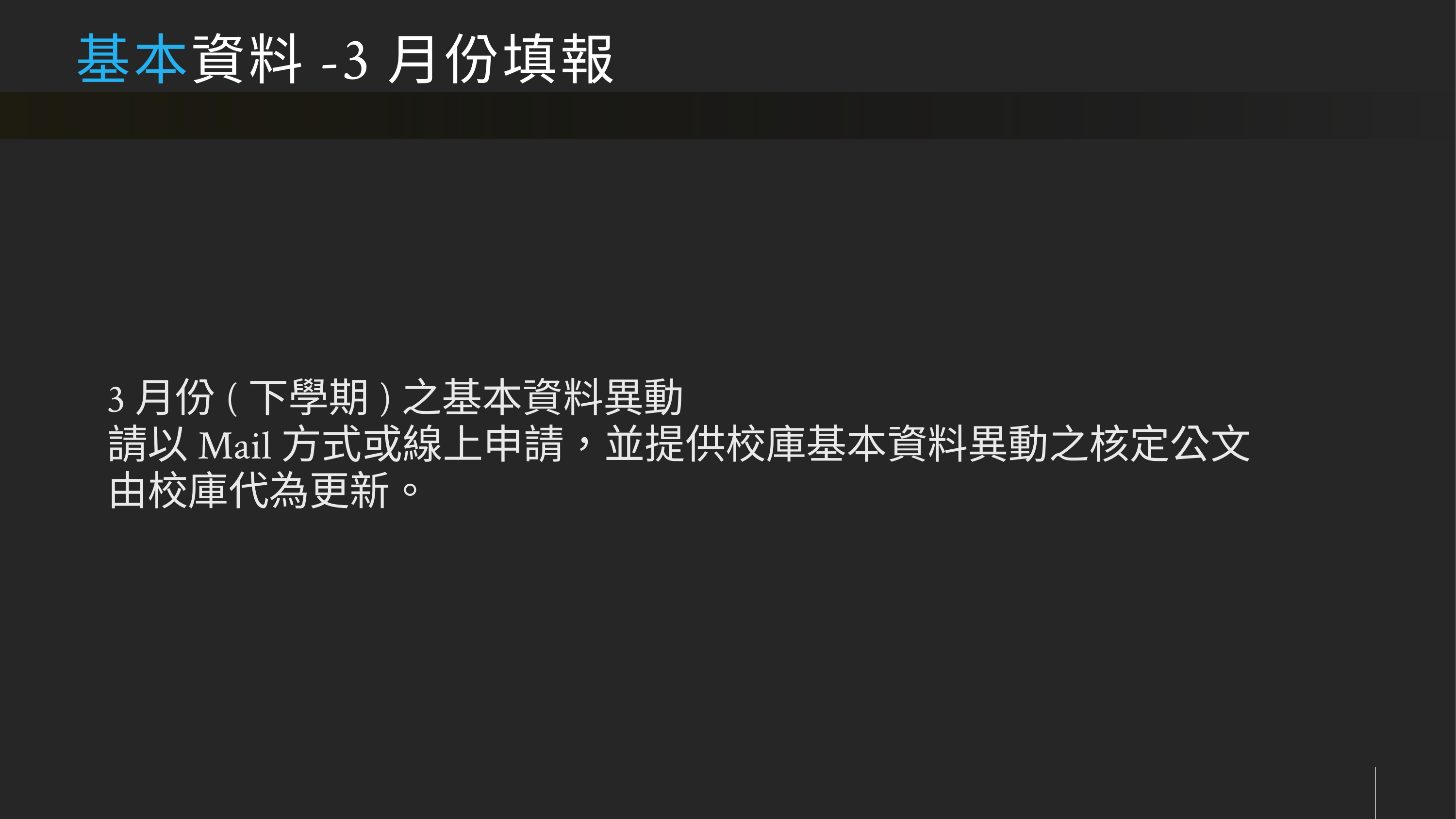

# 基本資料-3月份填報

3月份(下學期)之基本資料異動
請以Mail方式或線上申請，並提供校庫基本資料異動之核定公文
由校庫代為更新。